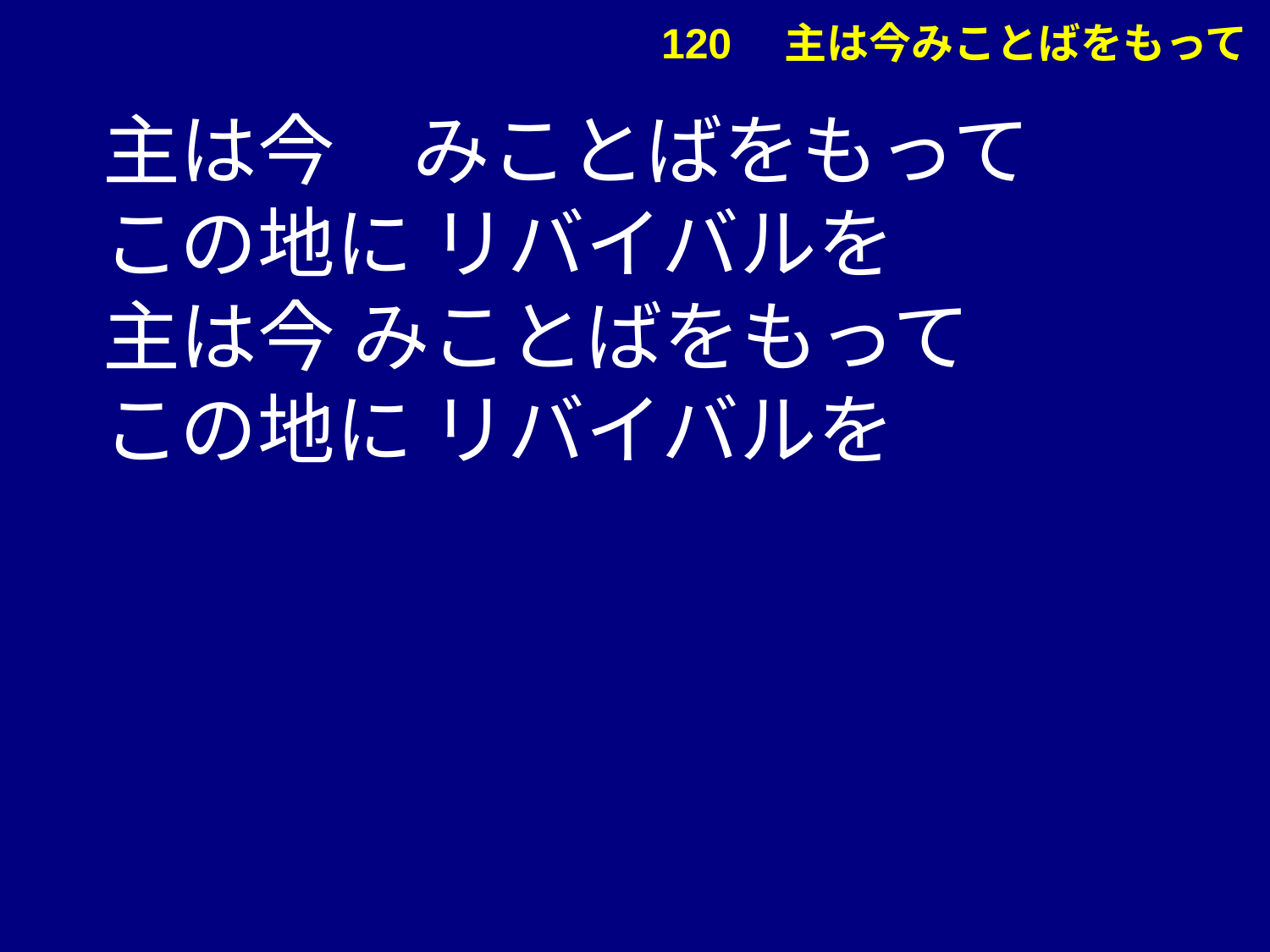

主は今　みことばをもって
この地に リバイバルを
主は今 みことばをもって
この地に リバイバルを

# 120　主は今みことばをもって